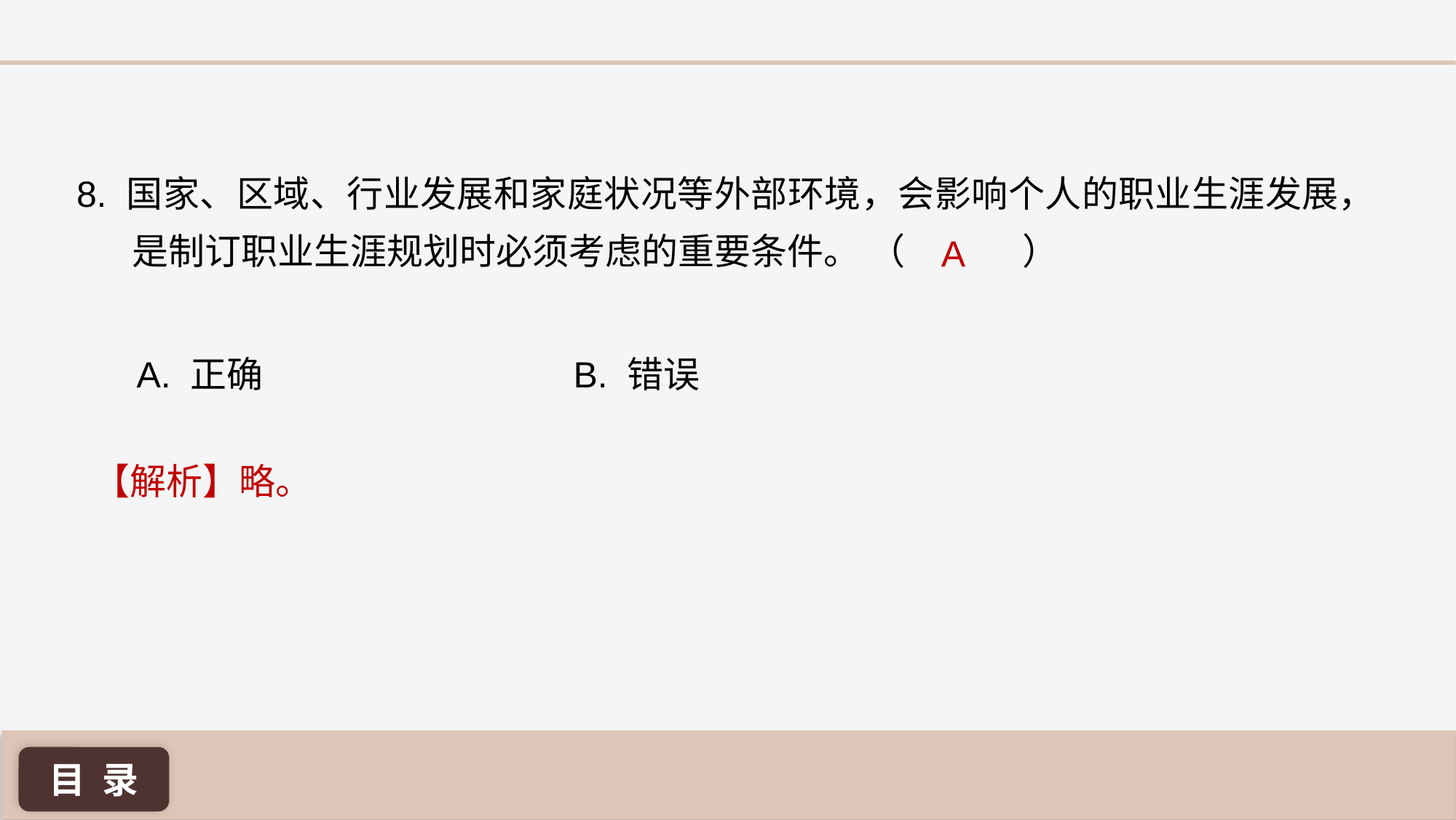

8. 国家、区域、行业发展和家庭状况等外部环境，会影响个人的职业生涯发展，是制订职业生涯规划时必须考虑的重要条件。 （ 	  ）
A
A. 正确 			B. 错误
【解析】略。